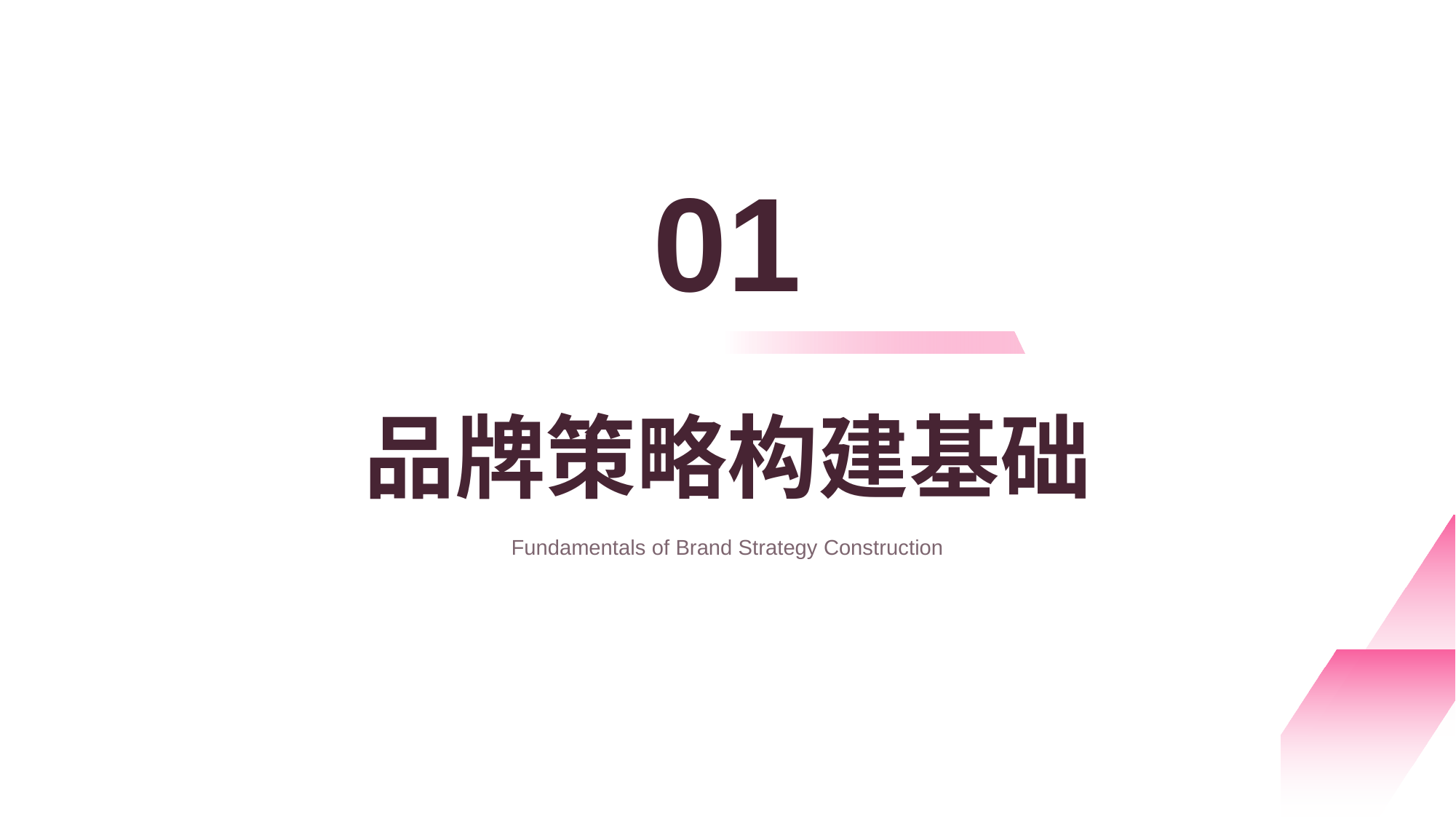

01

品牌策略构建基础

Fundamentals of Brand Strategy Construction